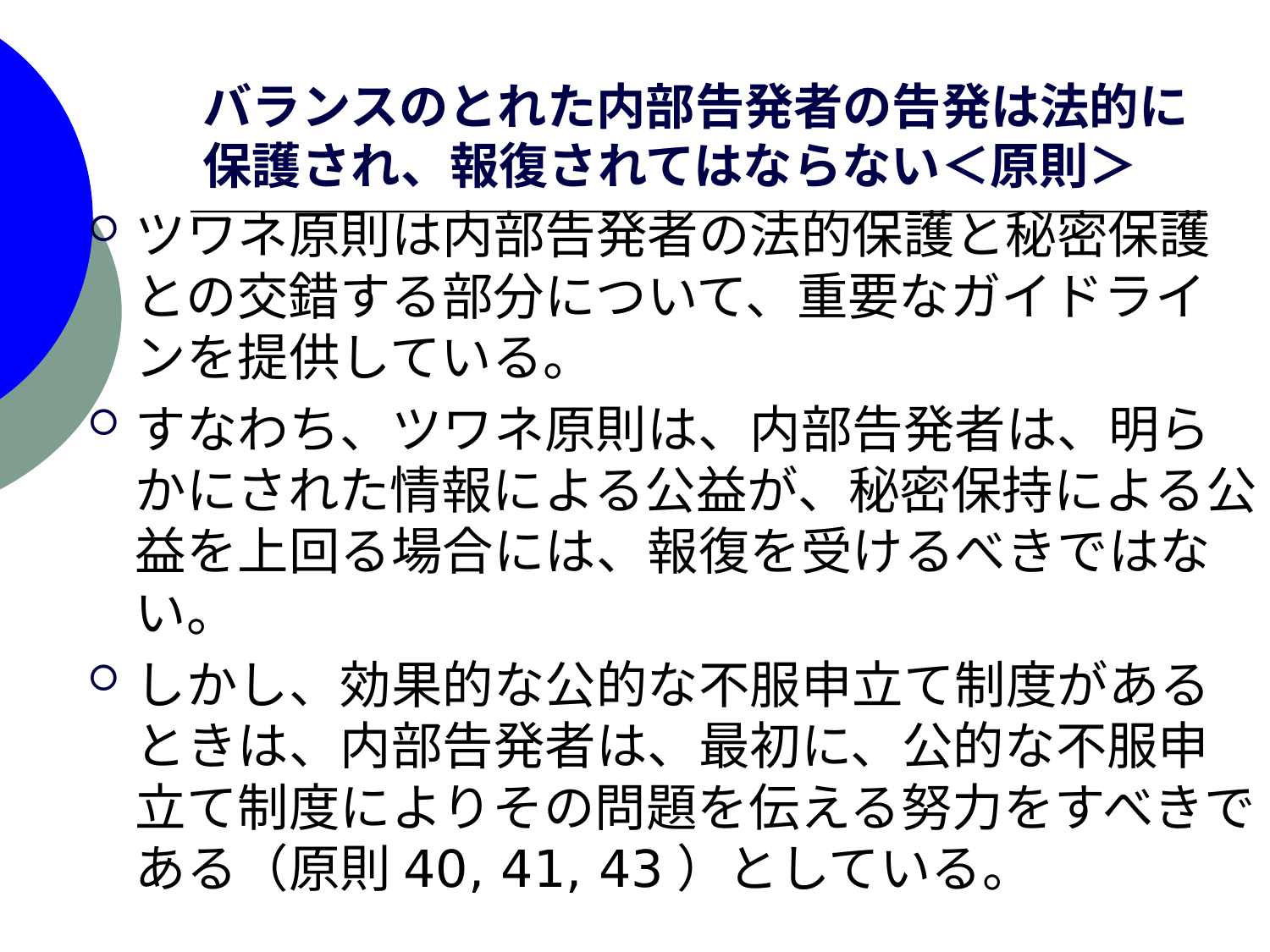

# バランスのとれた内部告発者の告発は法的に保護され、報復されてはならない＜原則＞
ツワネ原則は内部告発者の法的保護と秘密保護との交錯する部分について、重要なガイドラインを提供している。
すなわち、ツワネ原則は、内部告発者は、明らかにされた情報による公益が、秘密保持による公益を上回る場合には、報復を受けるべきではない。
しかし、効果的な公的な不服申立て制度があるときは、内部告発者は、最初に、公的な不服申立て制度によりその問題を伝える努力をすべきである（原則40, 41, 43）としている。